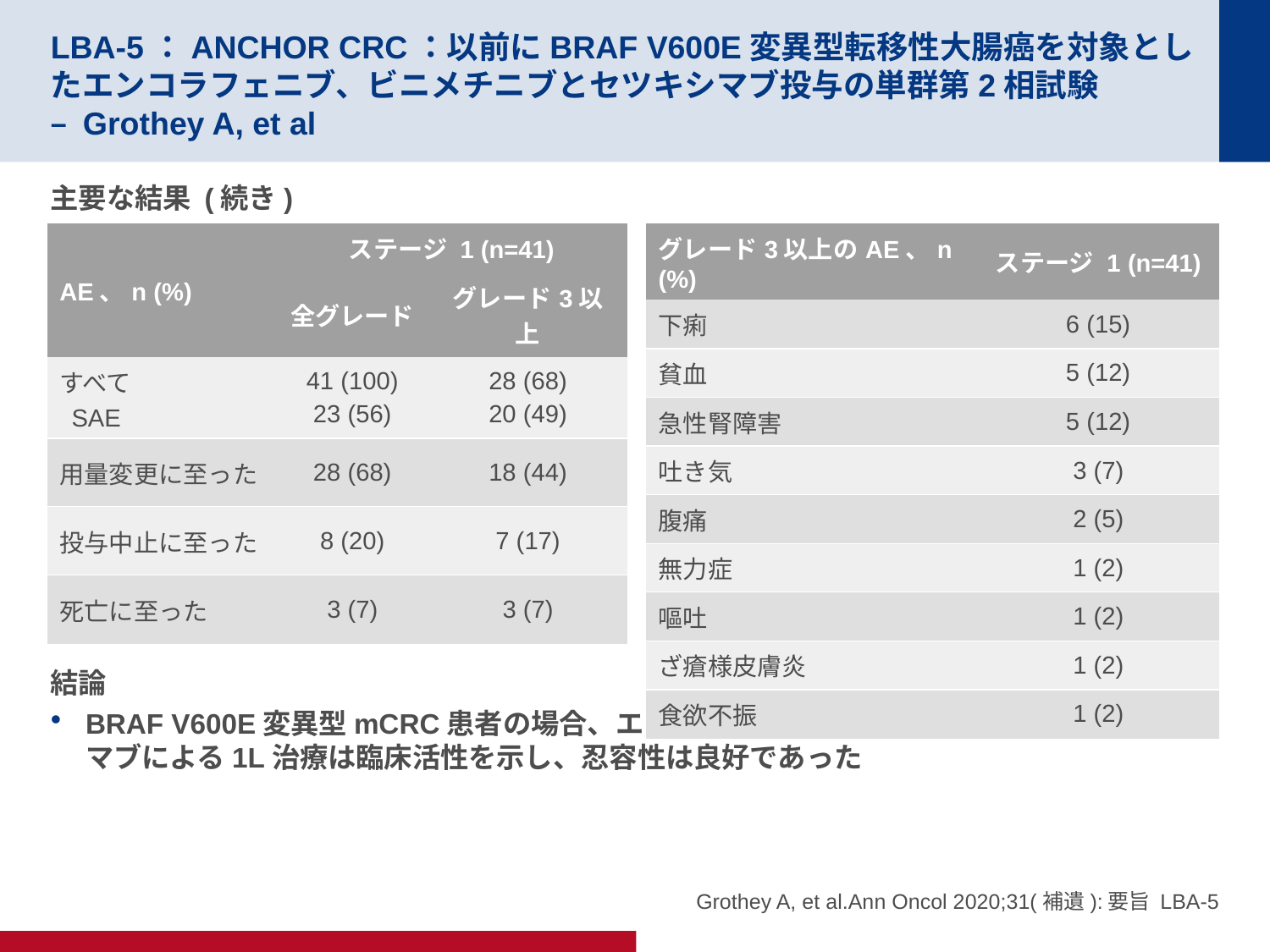

# LBA-5：ANCHOR CRC：以前にBRAF V600E変異型転移性大腸癌を対象としたエンコラフェニブ、ビニメチニブとセツキシマブ投与の単群第2相試験 – Grothey A, et al
主要な結果 (続き)
結論
BRAF V600E変異型mCRC患者の場合、エンコラフェニブ + ビニメチニブ + セツキシマブによる1L治療は臨床活性を示し、忍容性は良好であった
| AE、n (%) | ステージ 1 (n=41) |  |
| --- | --- | --- |
|  | 全グレード | グレード3以上 |
| すべて SAE | 41 (100) 23 (56) | 28 (68) 20 (49) |
| 用量変更に至った | 28 (68) | 18 (44) |
| 投与中止に至った | 8 (20) | 7 (17) |
| 死亡に至った | 3 (7) | 3 (7) |
| グレード3以上のAE、n (%) | ステージ 1 (n=41) |
| --- | --- |
| 下痢 | 6 (15) |
| 貧血 | 5 (12) |
| 急性腎障害 | 5 (12) |
| 吐き気 | 3 (7) |
| 腹痛 | 2 (5) |
| 無力症 | 1 (2) |
| 嘔吐 | 1 (2) |
| ざ瘡様皮膚炎 | 1 (2) |
| 食欲不振 | 1 (2) |
Grothey A, et al.Ann Oncol 2020;31(補遺):要旨 LBA-5